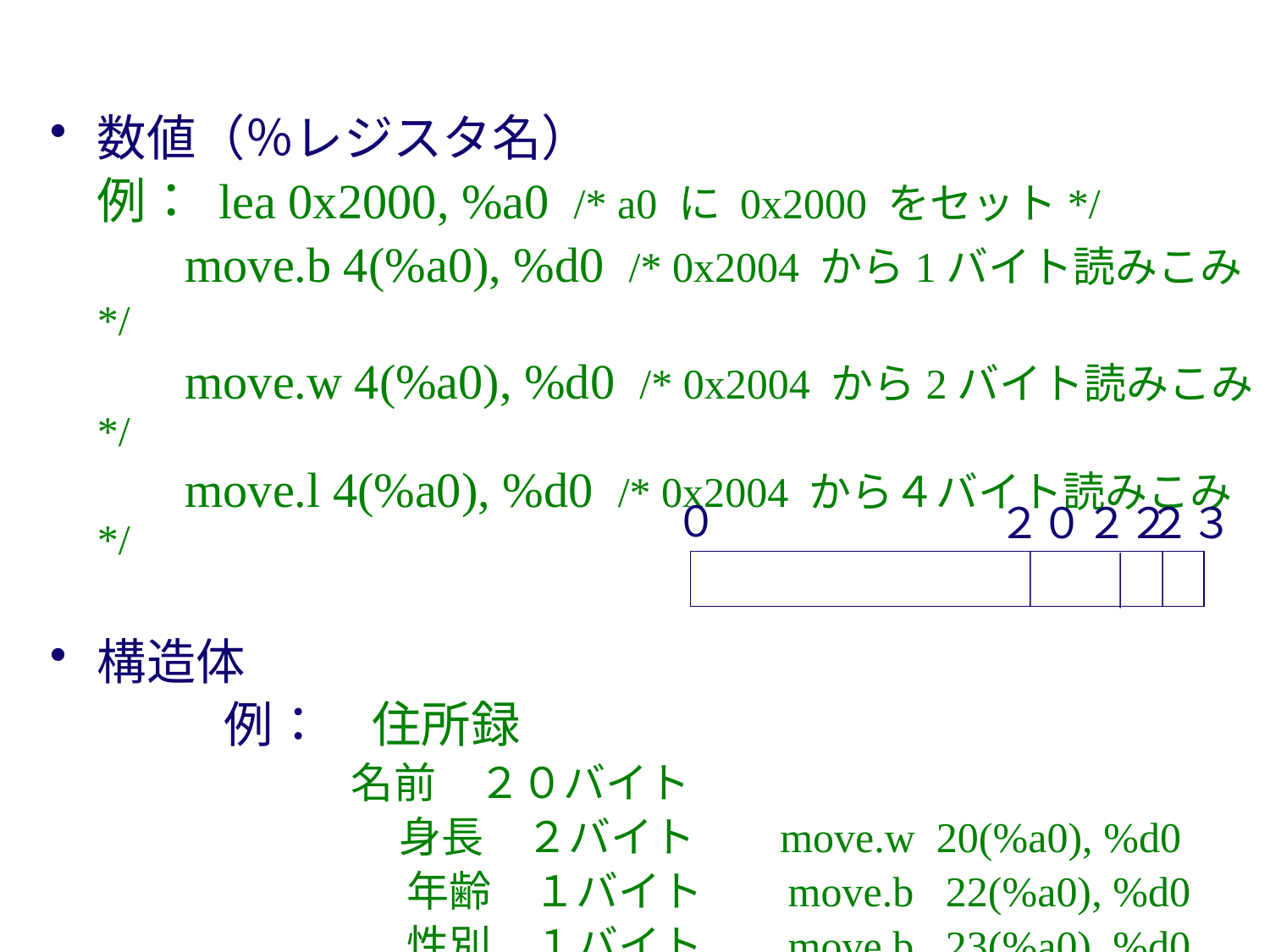

#
数値（％レジスタ名）
	例： lea 0x2000, %a0  /* a0 に 0x2000 をセット*/
           move.b 4(%a0), %d0  /* 0x2004 から1バイト読みこみ */
           move.w 4(%a0), %d0  /* 0x2004 から2バイト読みこみ */
           move.l 4(%a0), %d0  /* 0x2004 から４バイト読みこみ */

構造体
		例：　住所録
			名前　２０バイト
		身長	２バイト	move.w  20(%a0), %d0
			年齢	１バイト	move.b   22(%a0), %d0
			性別	１バイト	move.b   23(%a0), %d0
			→　全体で　２４バイトのデータ
０
２３
２２
２０